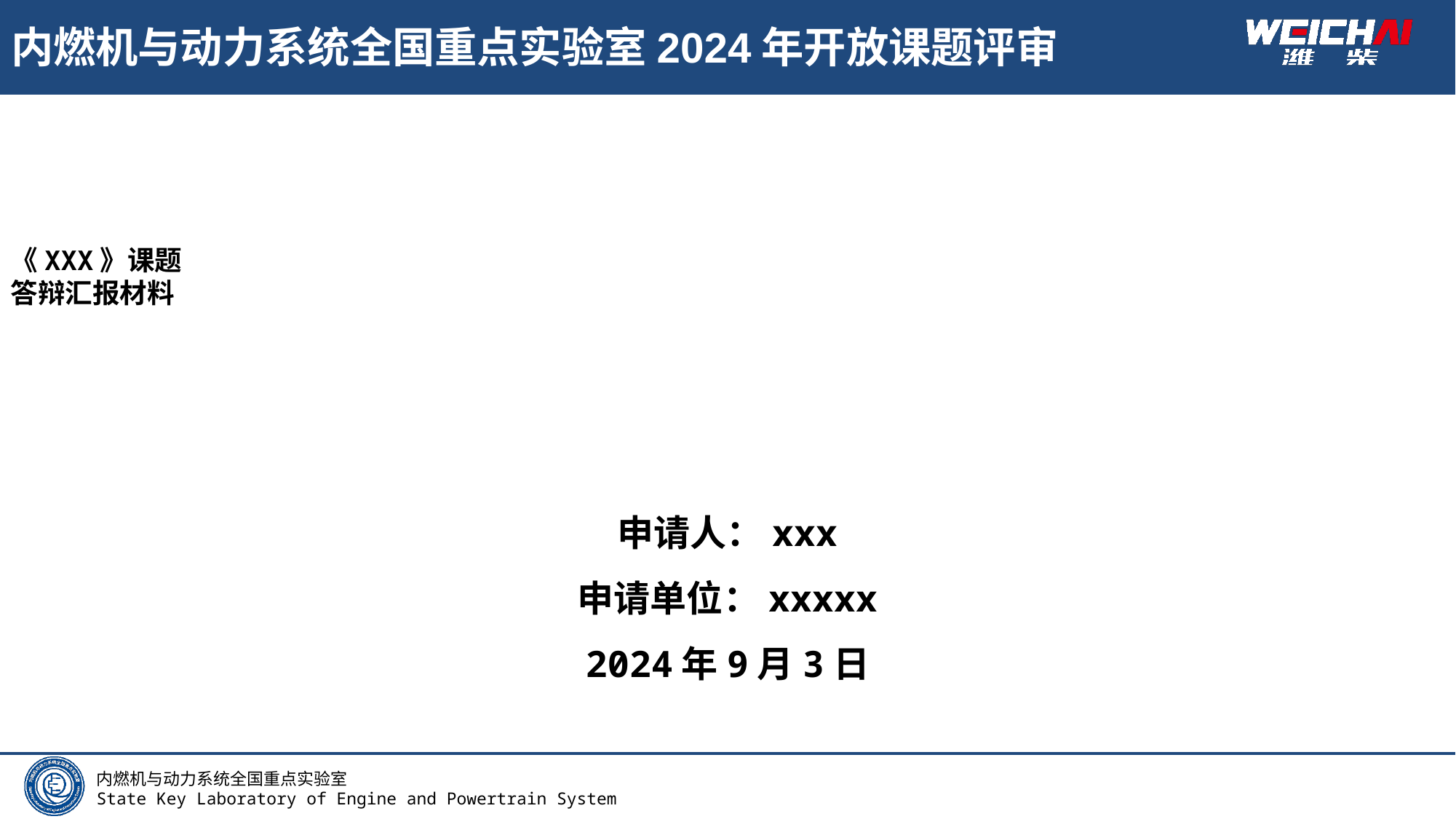

内燃机与动力系统全国重点实验室2024年开放课题评审
《XXX》课题
答辩汇报材料
申请人：xxx
申请单位：xxxxx
2024年9月3日